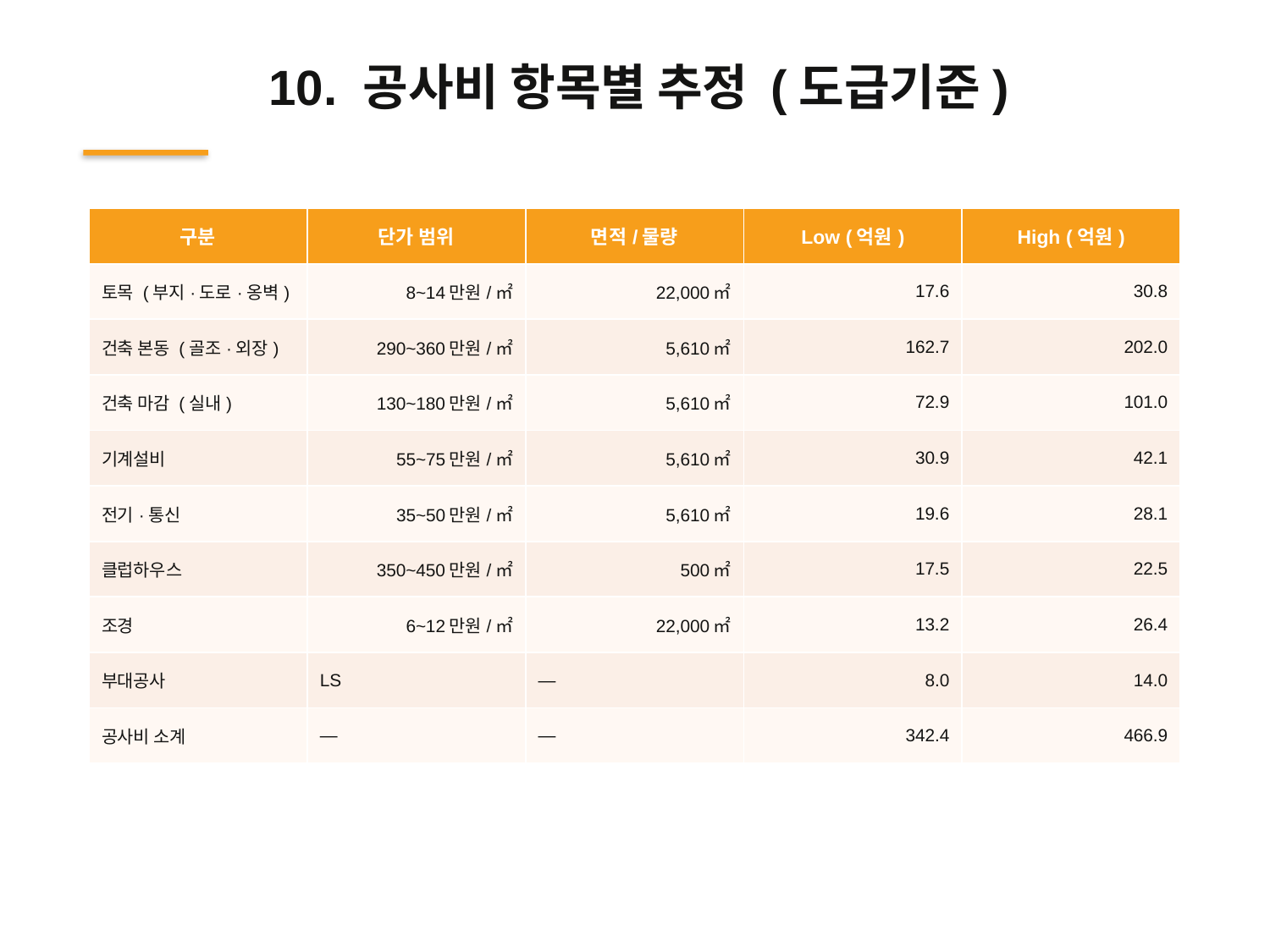

10. 공사비 항목별 추정 (도급기준)

| 구분 | 단가 범위 | 면적/물량 | Low (억원) | High (억원) |
| --- | --- | --- | --- | --- |
| 토목 (부지·도로·옹벽) | 8~14만원/㎡ | 22,000㎡ | 17.6 | 30.8 |
| 건축 본동 (골조·외장) | 290~360만원/㎡ | 5,610㎡ | 162.7 | 202.0 |
| 건축 마감 (실내) | 130~180만원/㎡ | 5,610㎡ | 72.9 | 101.0 |
| 기계설비 | 55~75만원/㎡ | 5,610㎡ | 30.9 | 42.1 |
| 전기·통신 | 35~50만원/㎡ | 5,610㎡ | 19.6 | 28.1 |
| 클럽하우스 | 350~450만원/㎡ | 500㎡ | 17.5 | 22.5 |
| 조경 | 6~12만원/㎡ | 22,000㎡ | 13.2 | 26.4 |
| 부대공사 | LS | — | 8.0 | 14.0 |
| 공사비 소계 | — | — | 342.4 | 466.9 |